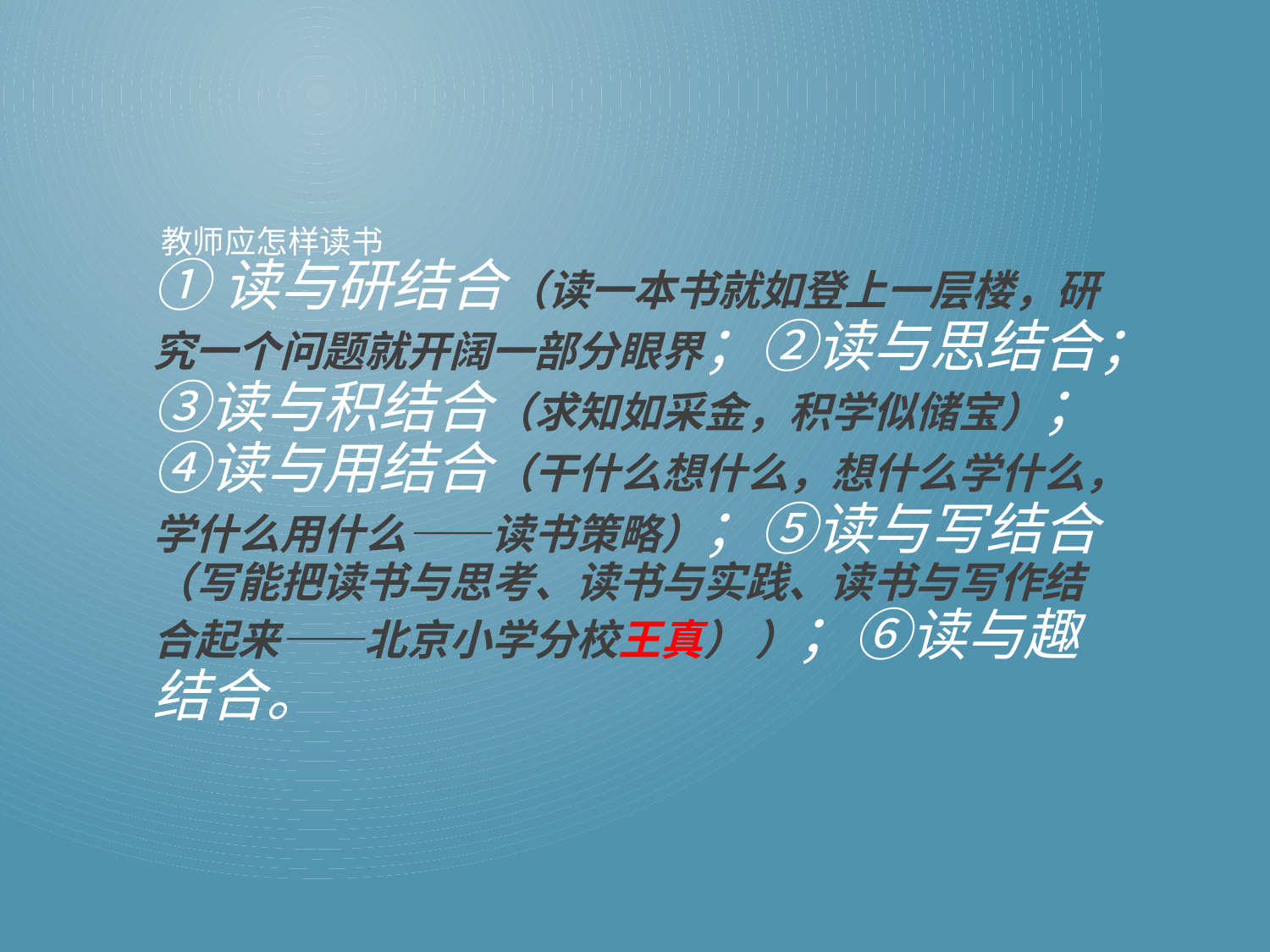

# 教师应怎样读书
①读与研结合（读一本书就如登上一层楼，研究一个问题就开阔一部分眼界；②读与思结合；③读与积结合（求知如采金，积学似储宝）；④读与用结合（干什么想什么，想什么学什么，学什么用什么——读书策略）；⑤读与写结合（写能把读书与思考、读书与实践、读书与写作结合起来——北京小学分校王真） ）；⑥读与趣结合。